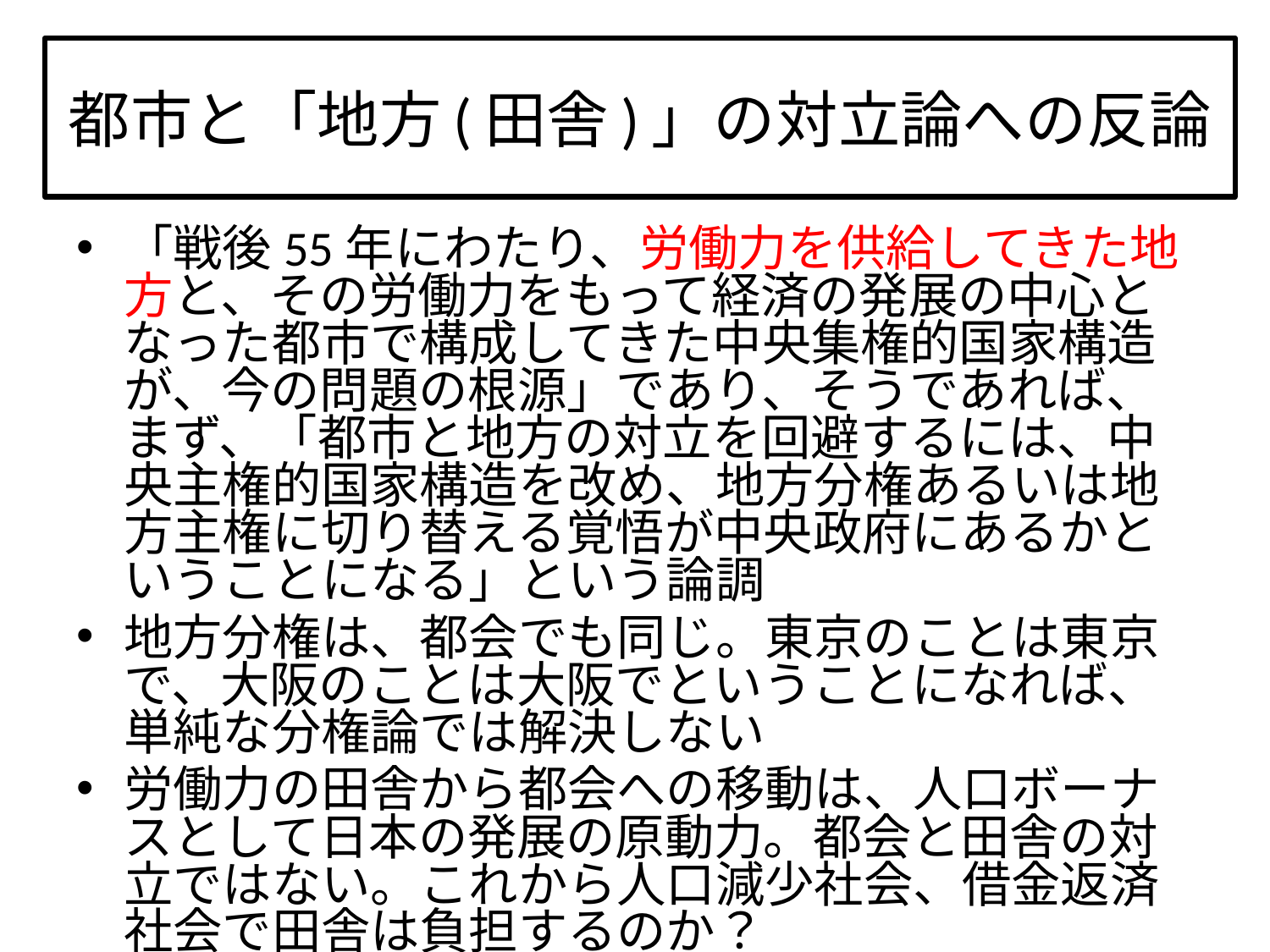

# 都市と「地方(田舎)」の対立論への反論
「戦後55年にわたり、労働力を供給してきた地方と、その労働力をもって経済の発展の中心となった都市で構成してきた中央集権的国家構造が、今の問題の根源」であり、そうであれば、まず、「都市と地方の対立を回避するには、中央主権的国家構造を改め、地方分権あるいは地方主権に切り替える覚悟が中央政府にあるかということになる」という論調
地方分権は、都会でも同じ。東京のことは東京で、大阪のことは大阪でということになれば、単純な分権論では解決しない
労働力の田舎から都会への移動は、人口ボーナスとして日本の発展の原動力。都会と田舎の対立ではない。これから人口減少社会、借金返済社会で田舎は負担するのか？